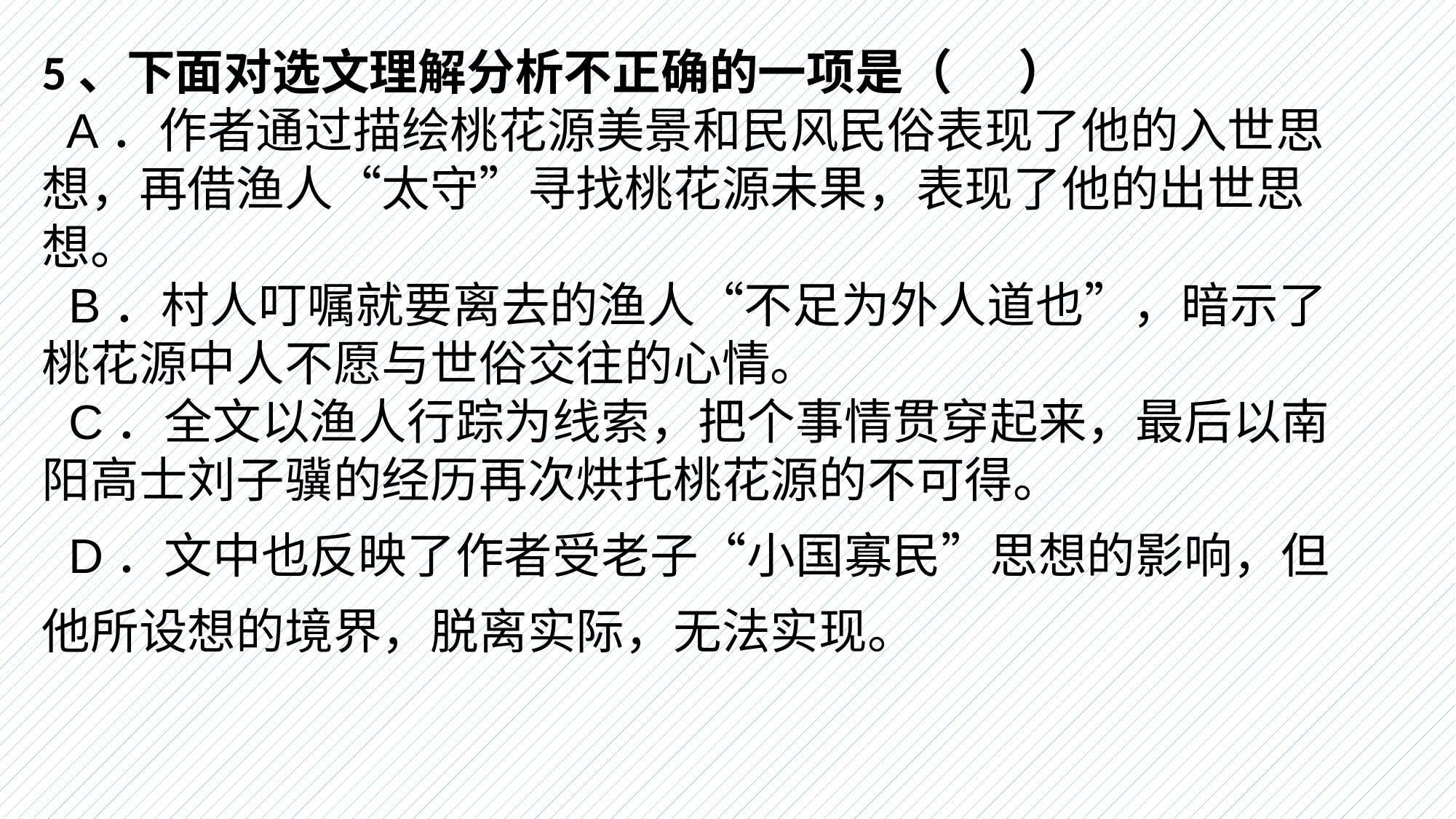

5、下面对选文理解分析不正确的一项是（      ）  A．作者通过描绘桃花源美景和民风民俗表现了他的入世思想，再借渔人“太守”寻找桃花源未果，表现了他的出世思想。  B．村人叮嘱就要离去的渔人“不足为外人道也”，暗示了桃花源中人不愿与世俗交往的心情。  C．全文以渔人行踪为线索，把个事情贯穿起来，最后以南阳高士刘子骥的经历再次烘托桃花源的不可得。  D．文中也反映了作者受老子“小国寡民”思想的影响，但他所设想的境界，脱离实际，无法实现。